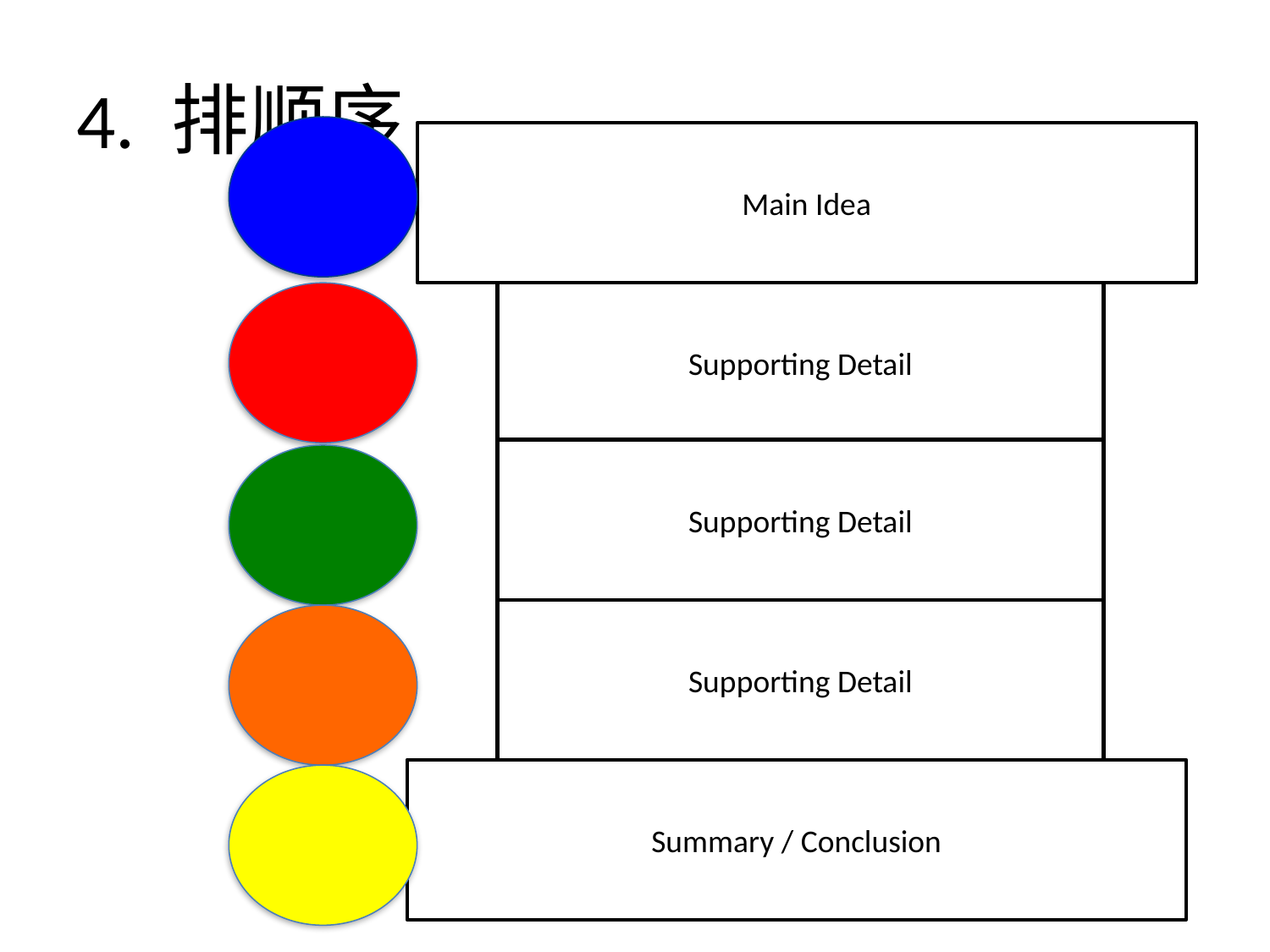

# 4. 排顺序

Main Idea
Supporting Detail
Supporting Detail
Supporting Detail
Summary / Conclusion